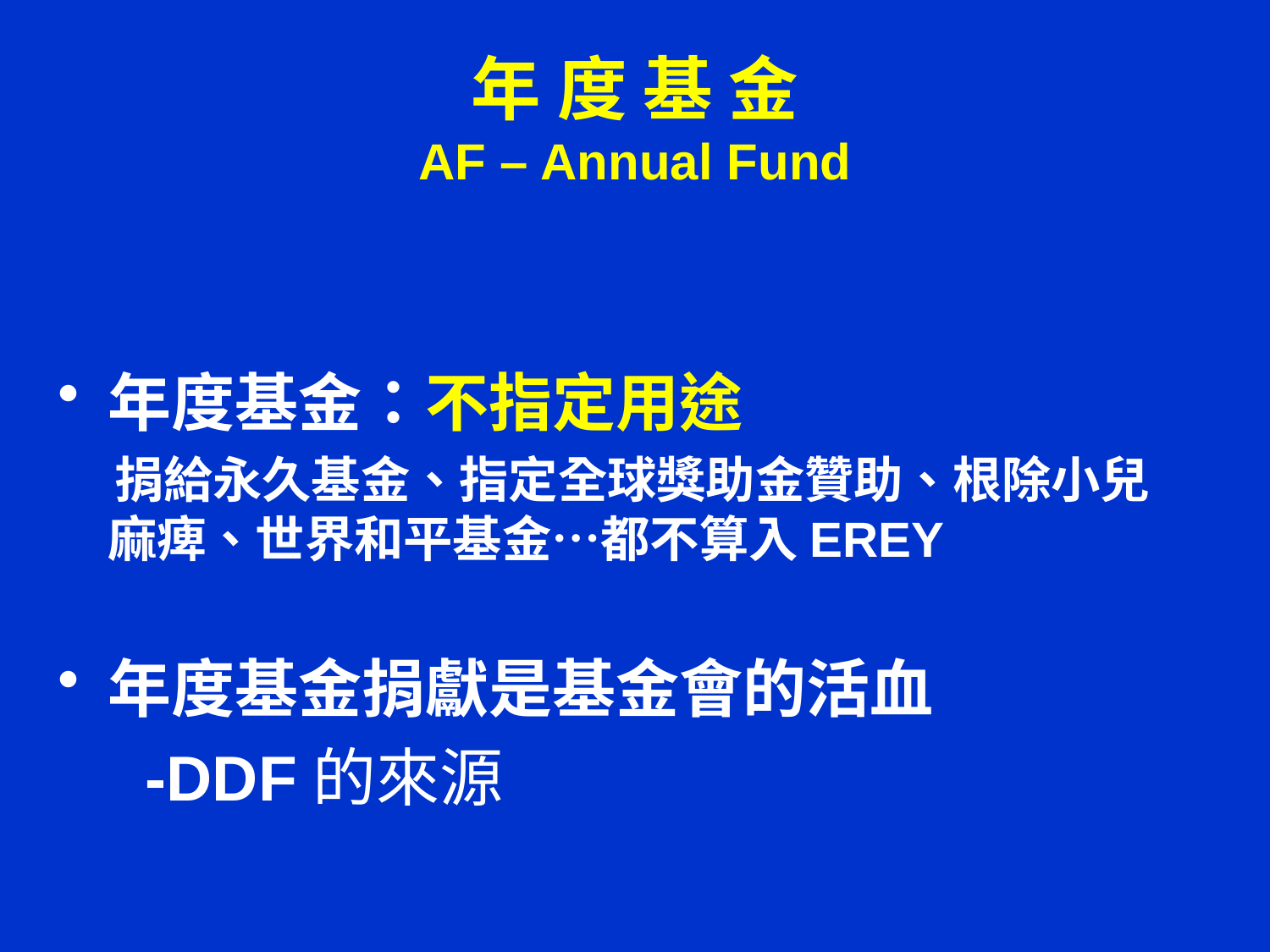

年 度 基 金
AF – Annual Fund
年度基金：不指定用途
    捐給永久基金、指定全球獎助金贊助、根除小兒麻痺、世界和平基金…都不算入EREY

年度基金捐獻是基金會的活血
     -DDF的來源